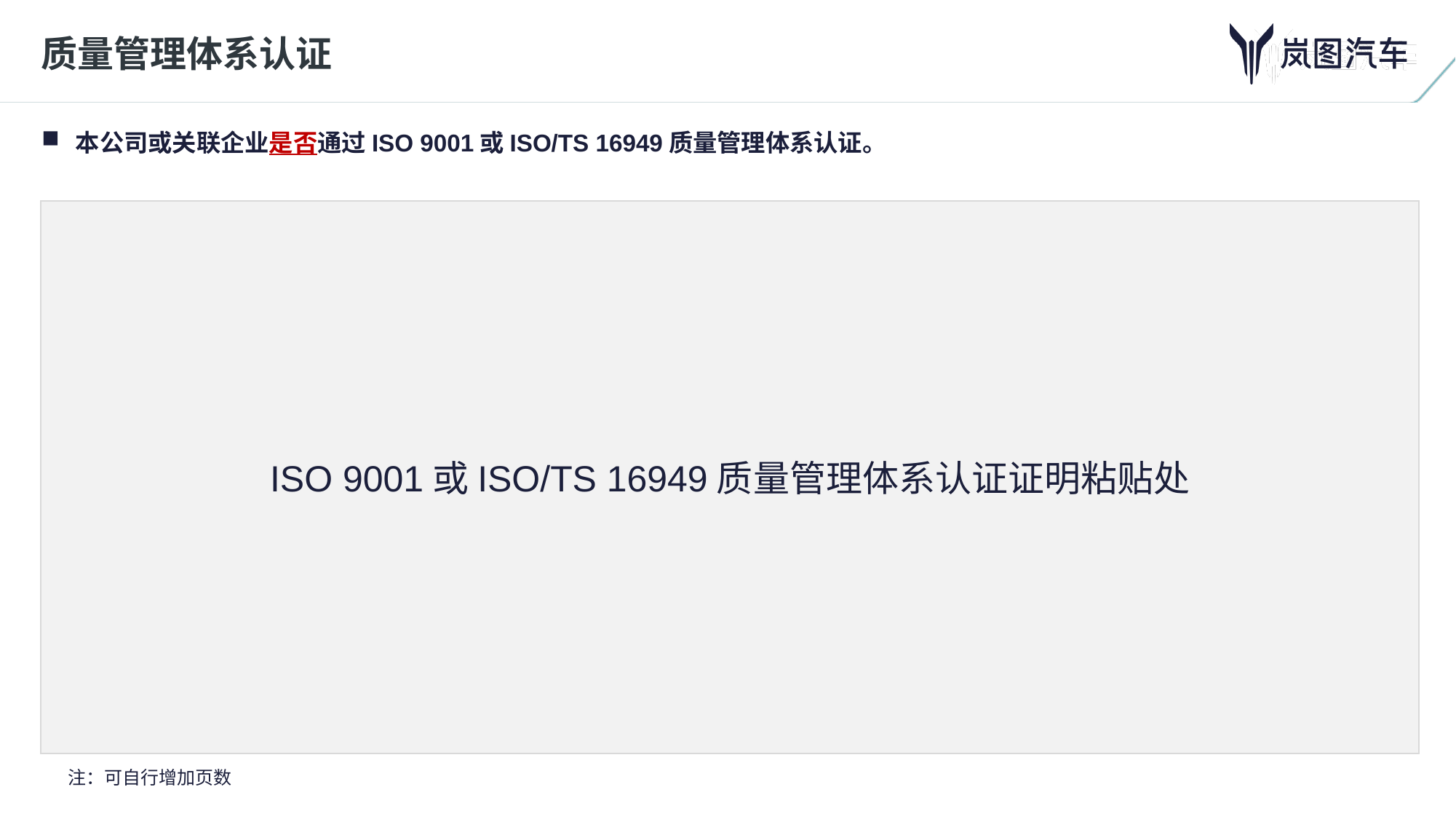

# 质量管理体系认证
本公司或关联企业是否通过ISO 9001或ISO/TS 16949质量管理体系认证。
ISO 9001或ISO/TS 16949质量管理体系认证证明粘贴处
注：可自行增加页数